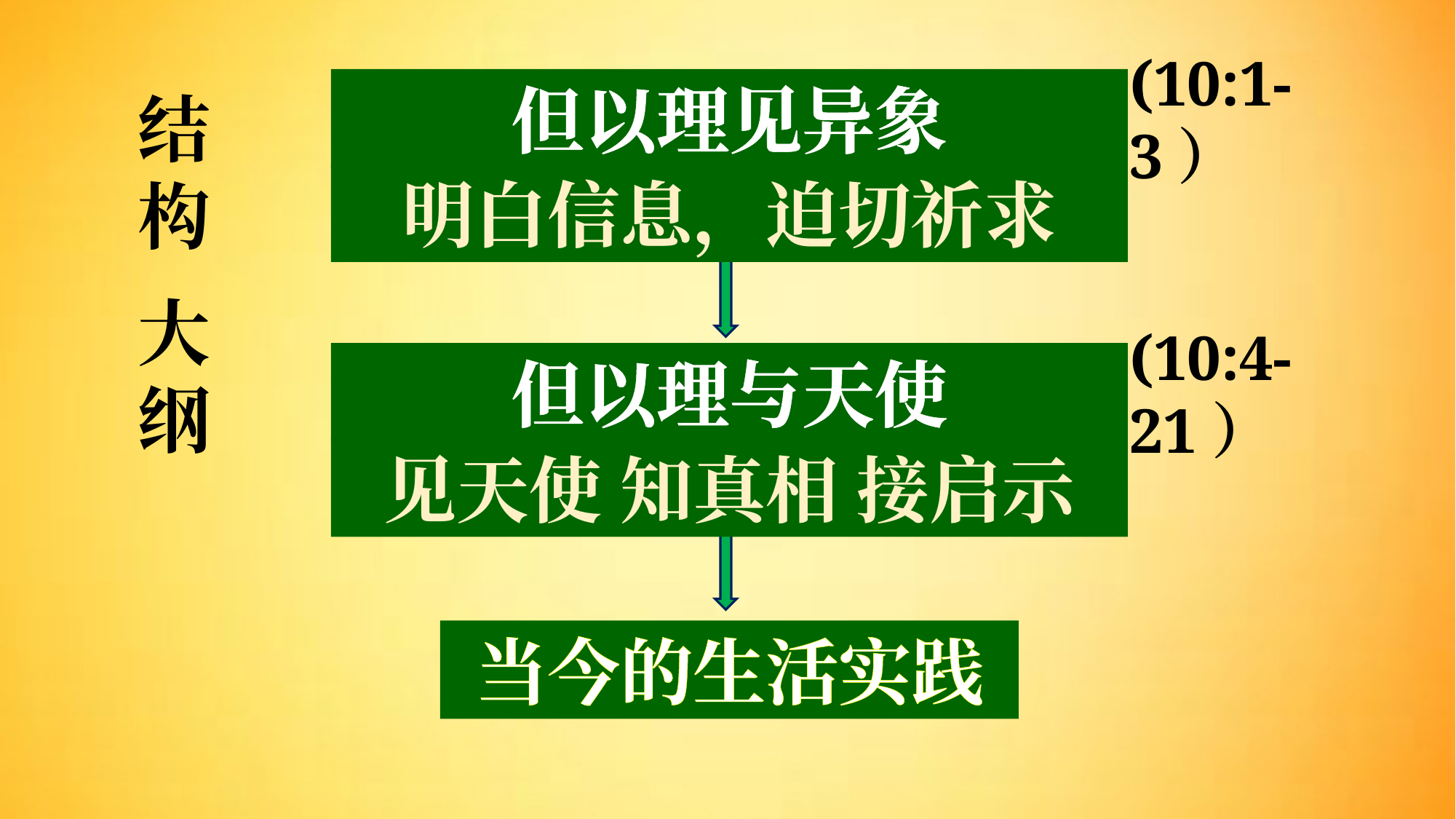

但以理见异象
(10:1-3）
结构
明白信息，迫切祈求

大
纲
但以理与天使
(10:4-21）
见天使 知真相 接启示

当今的生活实践